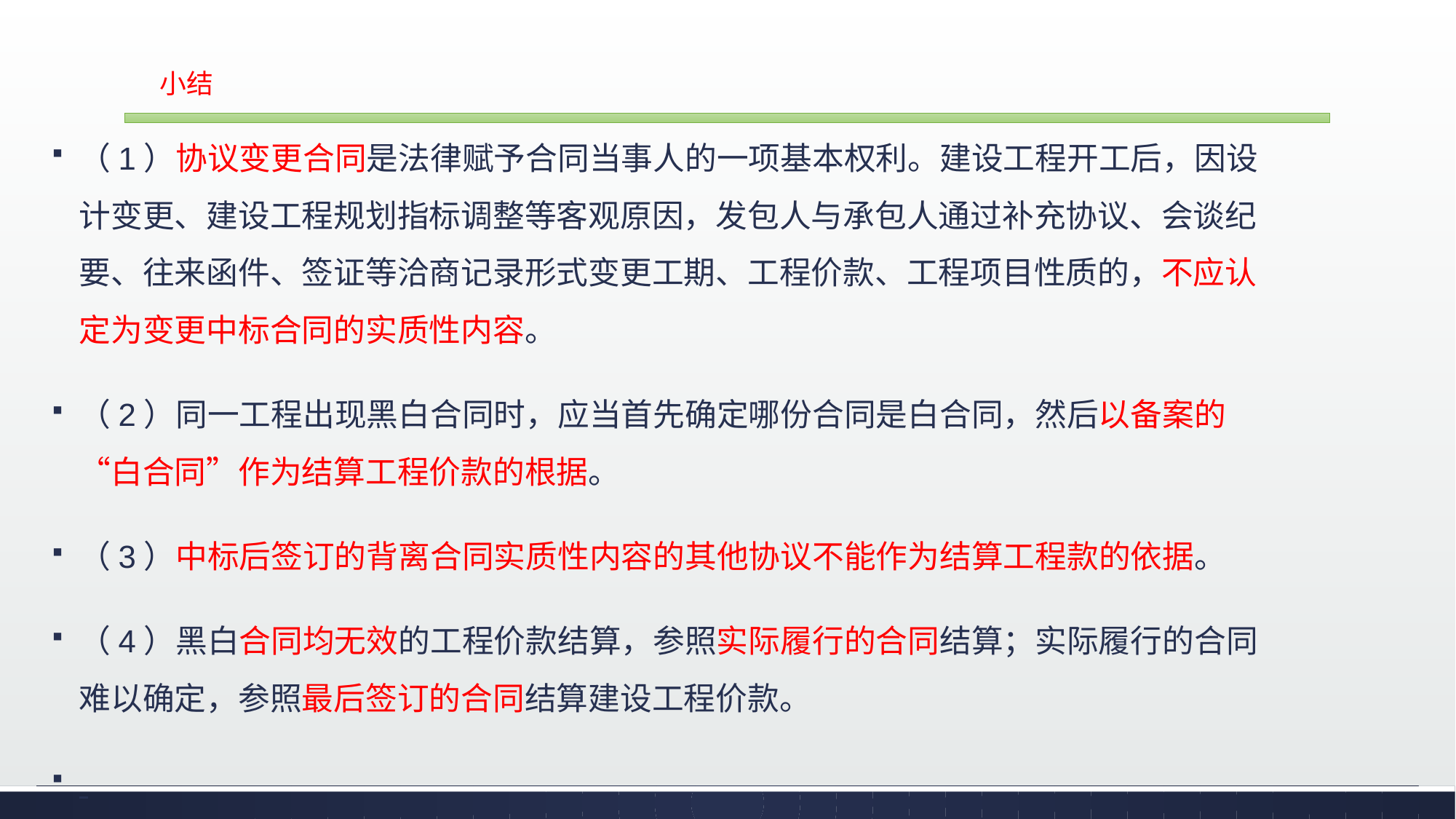

# 小结
（1）协议变更合同是法律赋予合同当事人的一项基本权利。建设工程开工后，因设计变更、建设工程规划指标调整等客观原因，发包人与承包人通过补充协议、会谈纪要、往来函件、签证等洽商记录形式变更工期、工程价款、工程项目性质的，不应认定为变更中标合同的实质性内容。
（2）同一工程出现黑白合同时，应当首先确定哪份合同是白合同，然后以备案的“白合同”作为结算工程价款的根据。
（3）中标后签订的背离合同实质性内容的其他协议不能作为结算工程款的依据。
（4）黑白合同均无效的工程价款结算，参照实际履行的合同结算；实际履行的合同难以确定，参照最后签订的合同结算建设工程价款。